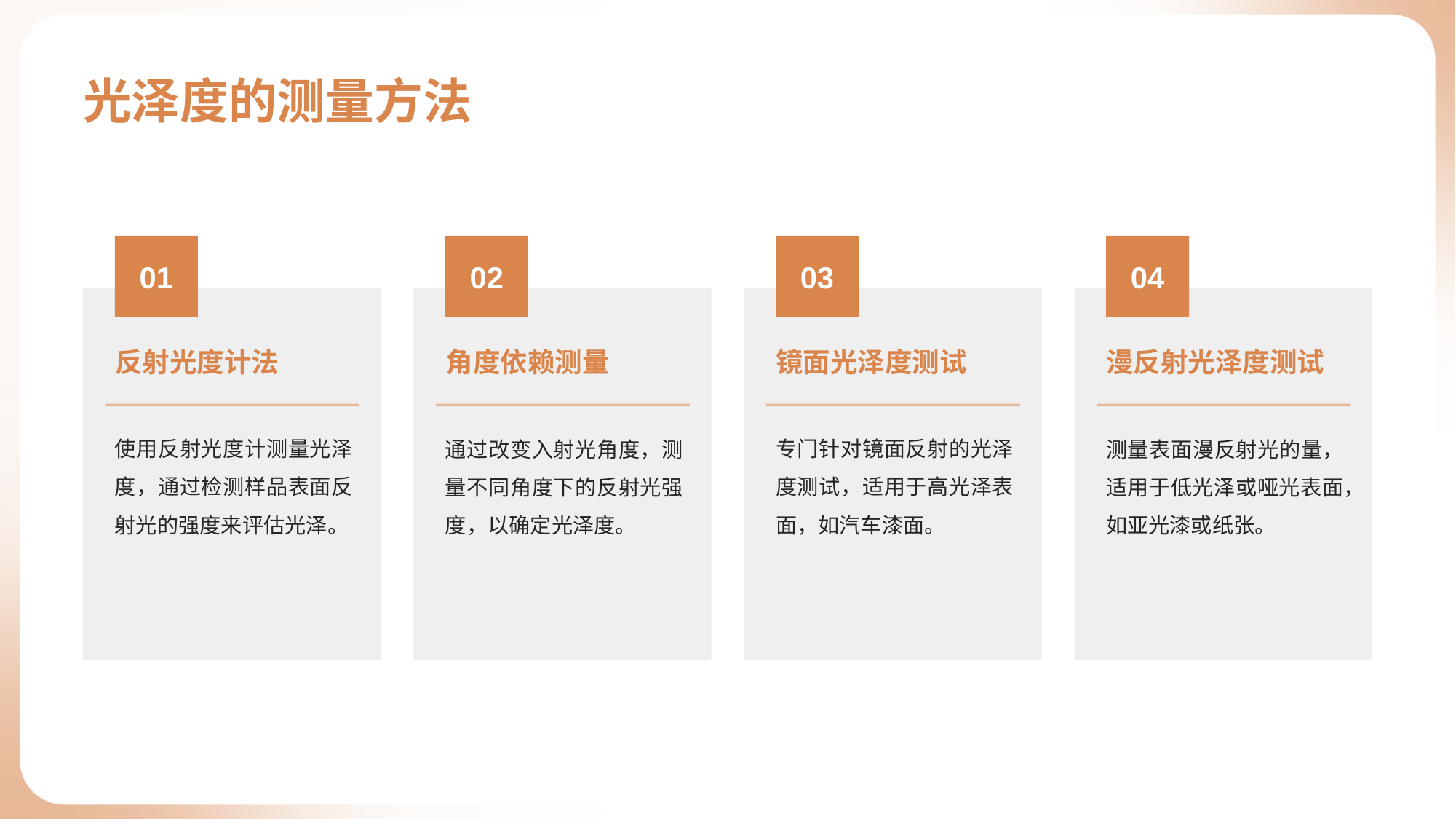

# 光泽度的测量方法
01
02
03
04

反射光度计法
镜面光泽度测试
角度依赖测量
漫反射光泽度测试
使用反射光度计测量光泽度，通过检测样品表面反射光的强度来评估光泽。
专门针对镜面反射的光泽度测试，适用于高光泽表面，如汽车漆面。
通过改变入射光角度，测量不同角度下的反射光强度，以确定光泽度。
测量表面漫反射光的量，适用于低光泽或哑光表面，如亚光漆或纸张。